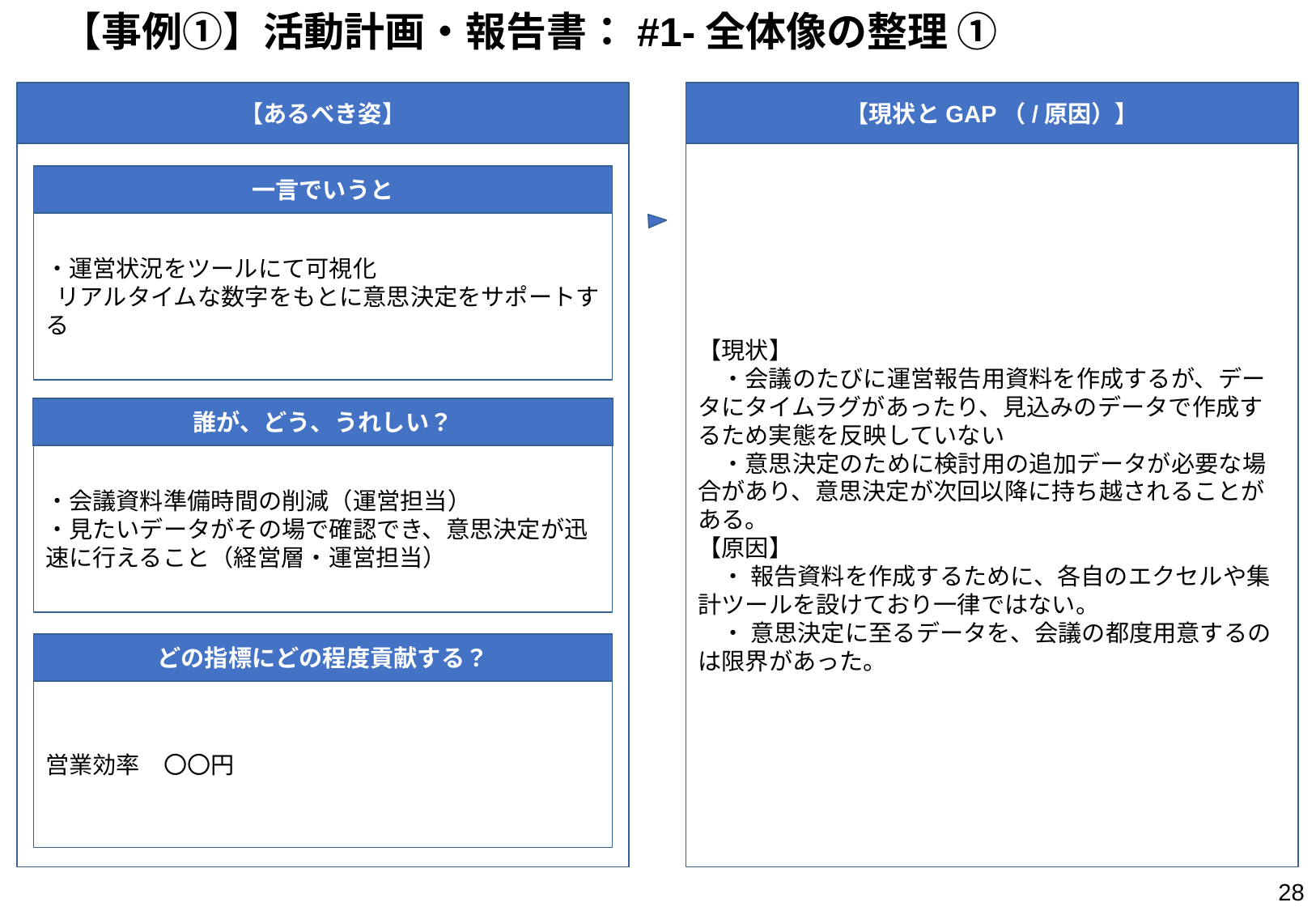

# 【事例①】活動計画・報告書：#1-全体像の整理 ①
【あるべき姿】

一言でいうと
・運営状況をツールにて可視化
 リアルタイムな数字をもとに意思決定をサポートする
誰が、どう、うれしい？
・会議資料準備時間の削減（運営担当）
・見たいデータがその場で確認でき、意思決定が迅速に行えること（経営層・運営担当）
どの指標にどの程度貢献する？
営業効率　〇〇円
【現状】
　・会議のたびに運営報告用資料を作成するが、データにタイムラグがあったり、見込みのデータで作成するため実態を反映していない
　・意思決定のために検討用の追加データが必要な場合があり、意思決定が次回以降に持ち越されることがある。
【原因】
　・ 報告資料を作成するために、各自のエクセルや集計ツールを設けており一律ではない。
　・ 意思決定に至るデータを、会議の都度用意するのは限界があった。
【現状とGAP（/原因）】

28